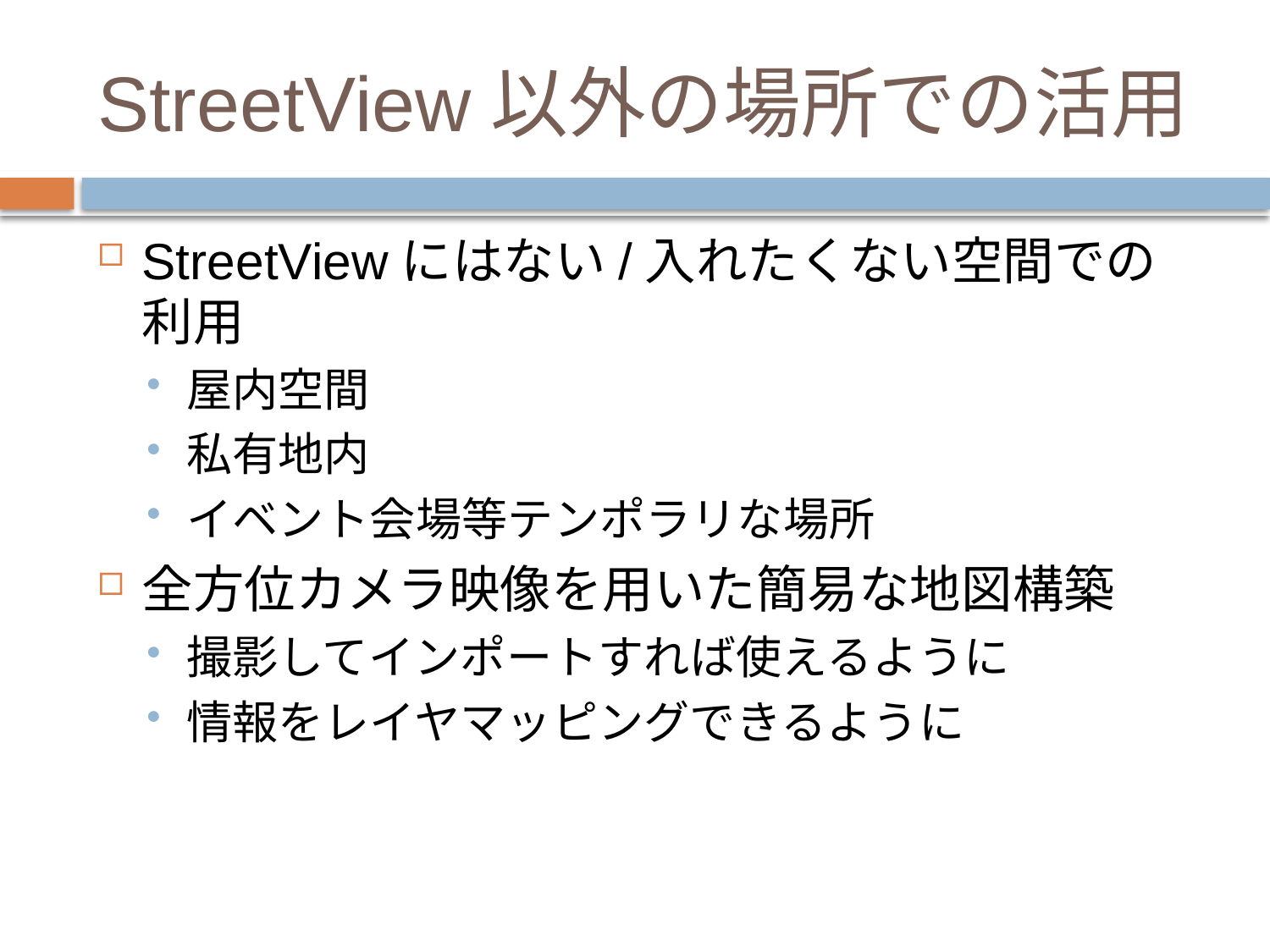

# StreetView以外の場所での活用
StreetViewにはない/入れたくない空間での利用
屋内空間
私有地内
イベント会場等テンポラリな場所
全方位カメラ映像を用いた簡易な地図構築
撮影してインポートすれば使えるように
情報をレイヤマッピングできるように